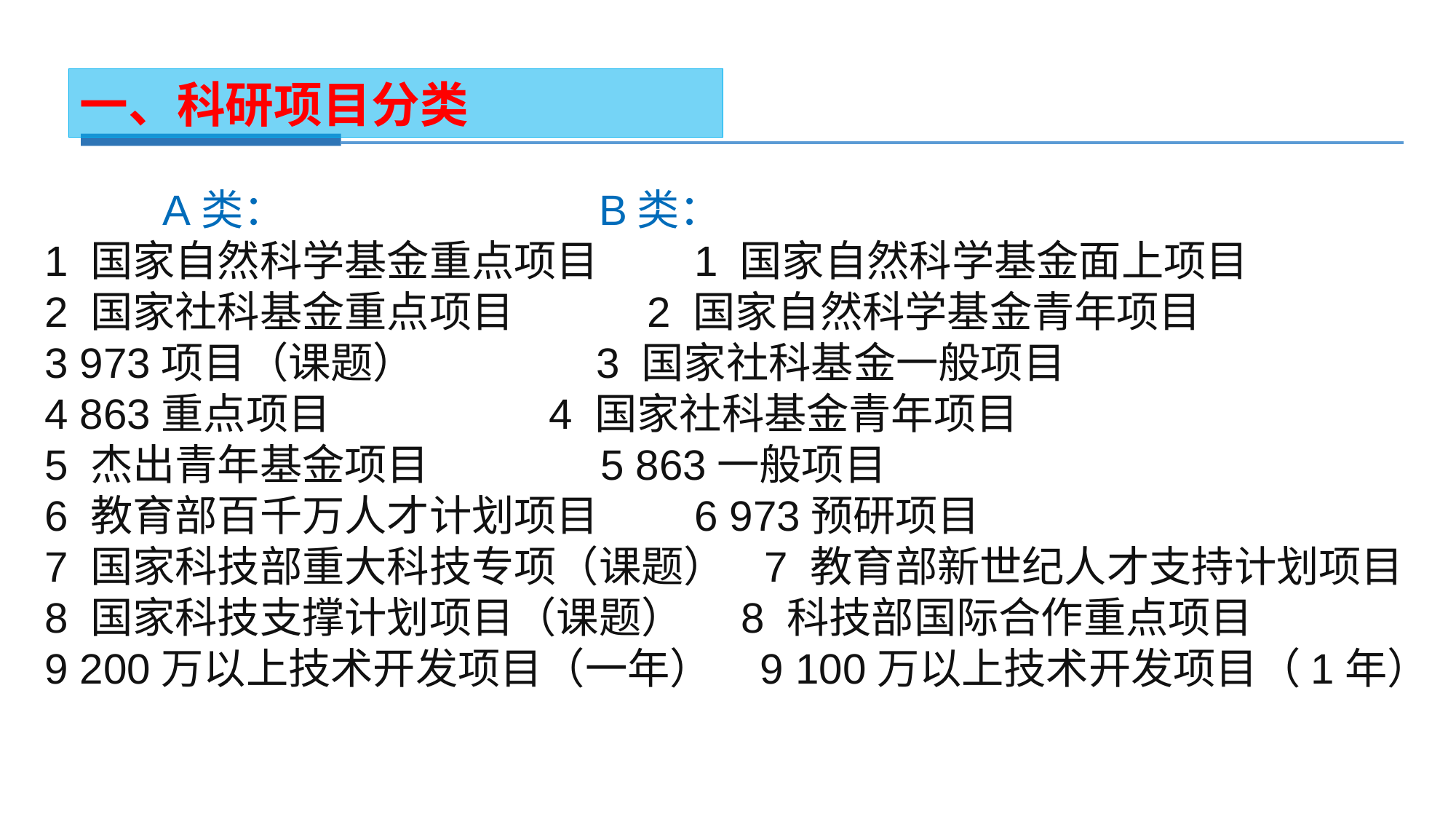

一、科研项目分类
          A类：                                B类：
1 国家自然科学基金重点项目         1 国家自然科学基金面上项目
2 国家社科基金重点项目             2 国家自然科学基金青年项目
3 973项目（课题）                  3 国家社科基金一般项目
4 863重点项目                      4 国家社科基金青年项目
5 杰出青年基金项目                 5 863一般项目
6 教育部百千万人才计划项目         6 973预研项目
7 国家科技部重大科技专项（课题）   7 教育部新世纪人才支持计划项目
8 国家科技支撑计划项目（课题）     8 科技部国际合作重点项目
9 200万以上技术开发项目（一年）    9 100万以上技术开发项目（1年）